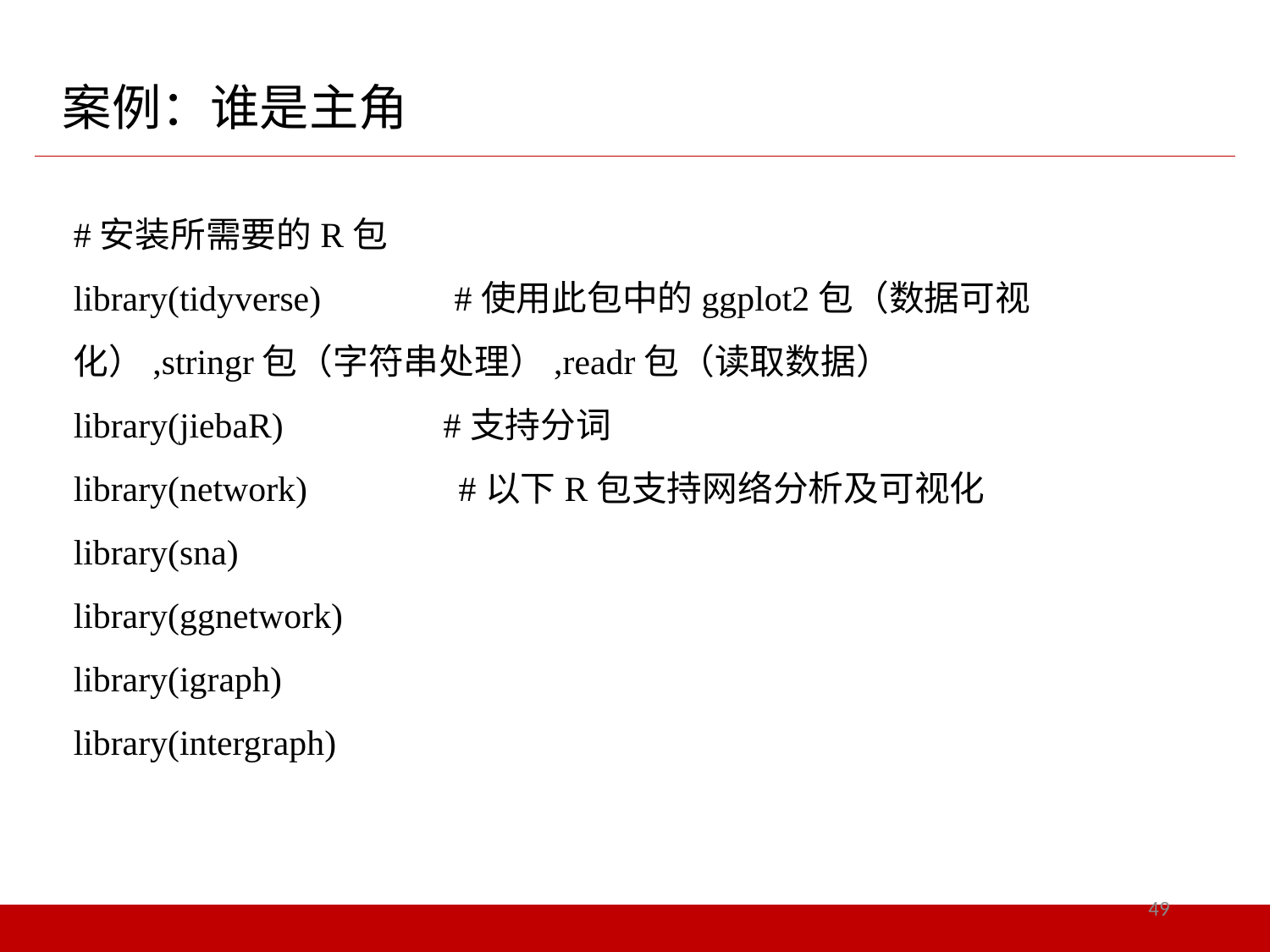

# 案例：谁是主角
#安装所需要的R包
library(tidyverse)               #使用此包中的ggplot2包（数据可视化）,stringr包（字符串处理）,readr包（读取数据）
library(jiebaR)                  #支持分词
library(network)                 #以下R包支持网络分析及可视化
library(sna)
library(ggnetwork)
library(igraph)
library(intergraph)
49